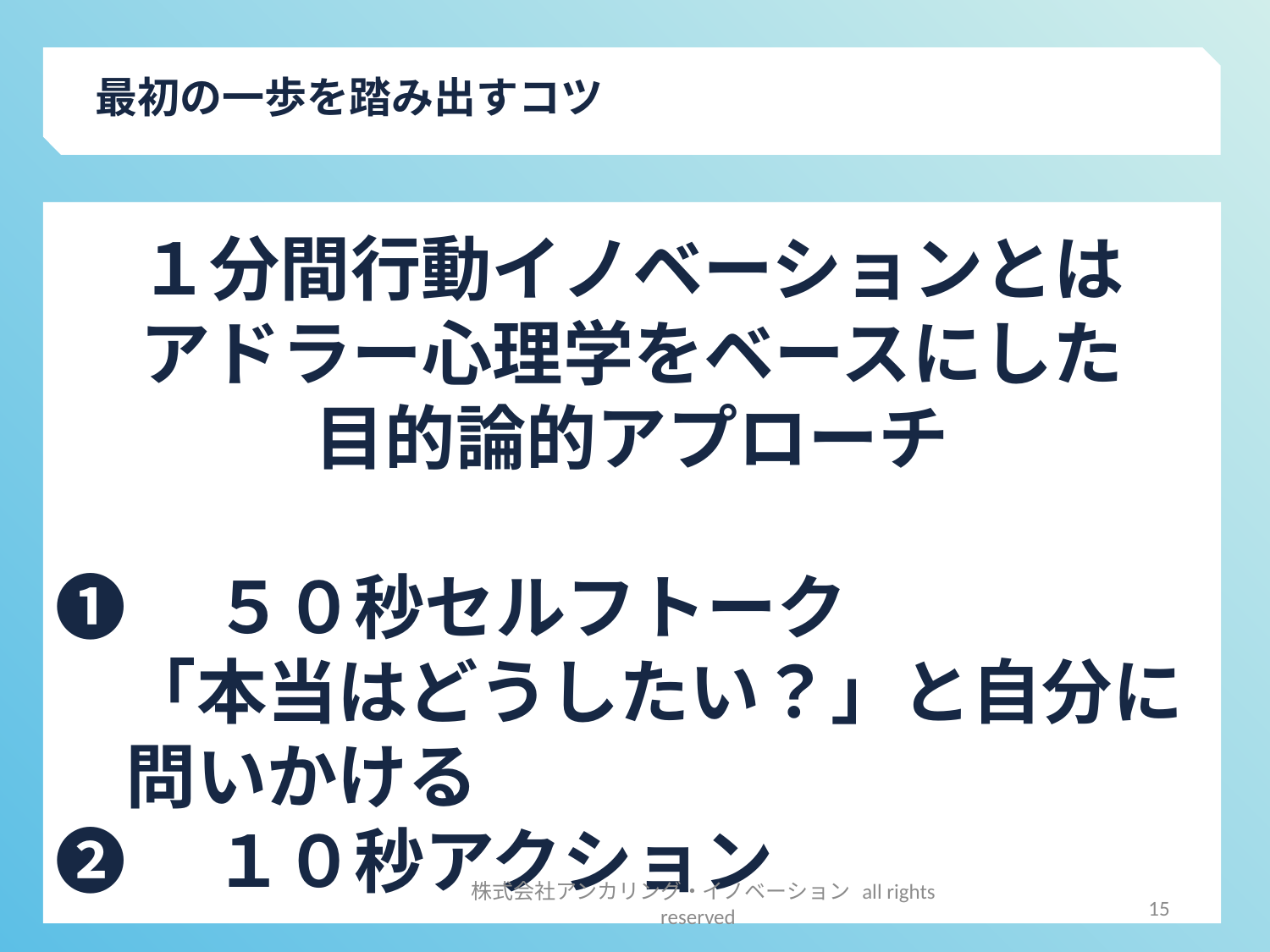

最初の一歩を踏み出すコツ
１分間行動イノベーションとは
アドラー心理学をベースにした
目的論的アプローチ

❶　５０秒セルフトーク
　「本当はどうしたい？」と自分に
　問いかける
❷　１０秒アクション
15
株式会社アンカリング・イノベーション all rights reserved